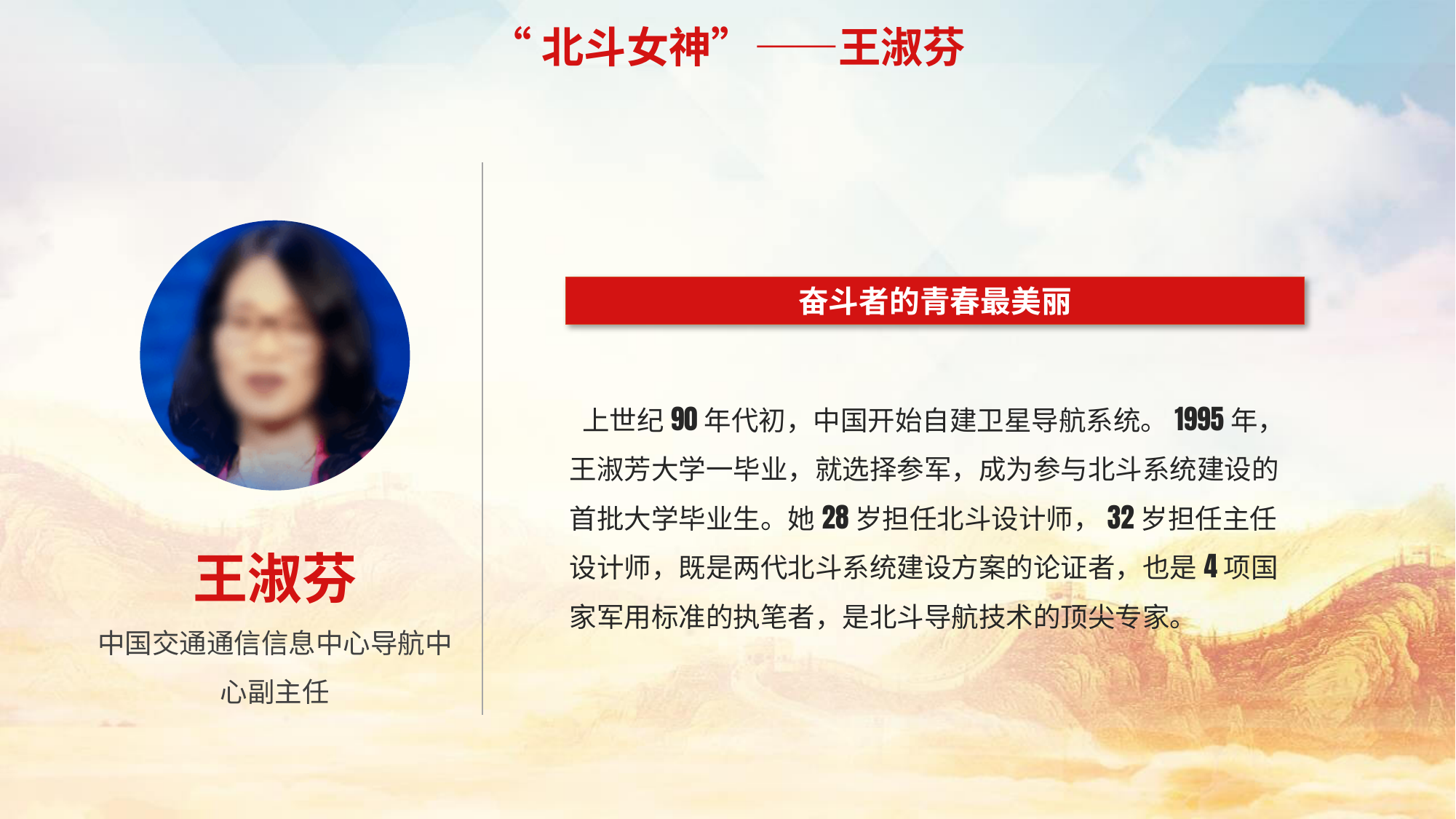

“北斗女神”——王淑芬

王淑芬
中国交通通信信息中心导航中心副主任
奋斗者的青春最美丽
 上世纪90年代初，中国开始自建卫星导航系统。1995年，王淑芳大学一毕业，就选择参军，成为参与北斗系统建设的首批大学毕业生。她28岁担任北斗设计师，32岁担任主任设计师，既是两代北斗系统建设方案的论证者，也是4项国家军用标准的执笔者，是北斗导航技术的顶尖专家。